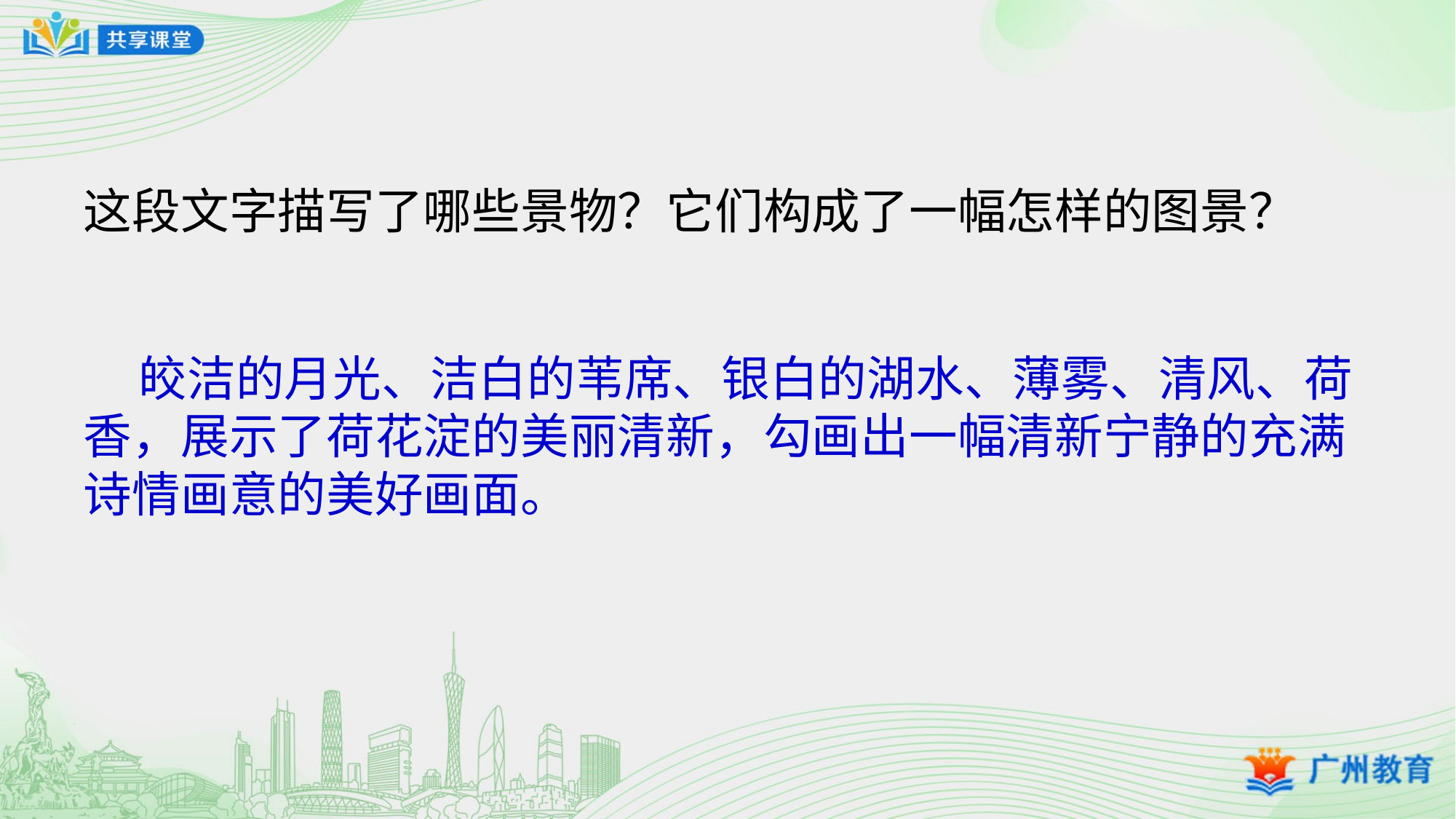

# 这段文字描写了哪些景物？它们构成了一幅怎样的图景？
    皎洁的月光、洁白的苇席、银白的湖水、薄雾、清风、荷香，展示了荷花淀的美丽清新，勾画出一幅清新宁静的充满诗情画意的美好画面。